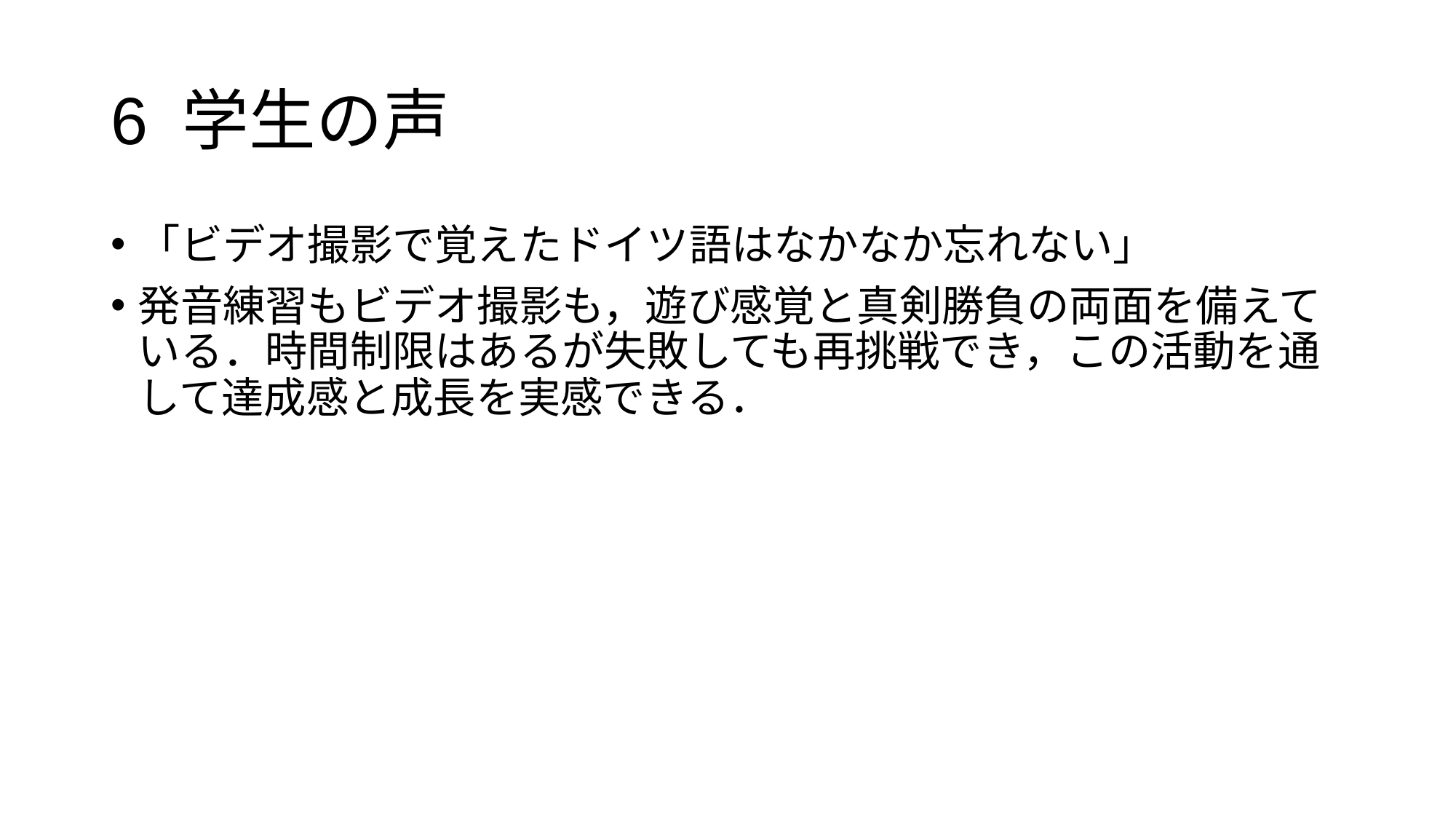

# 6 学生の声
「ビデオ撮影で覚えたドイツ語はなかなか忘れない」
発音練習もビデオ撮影も，遊び感覚と真剣勝負の両面を備えている．時間制限はあるが失敗しても再挑戦でき，この活動を通して達成感と成長を実感できる．